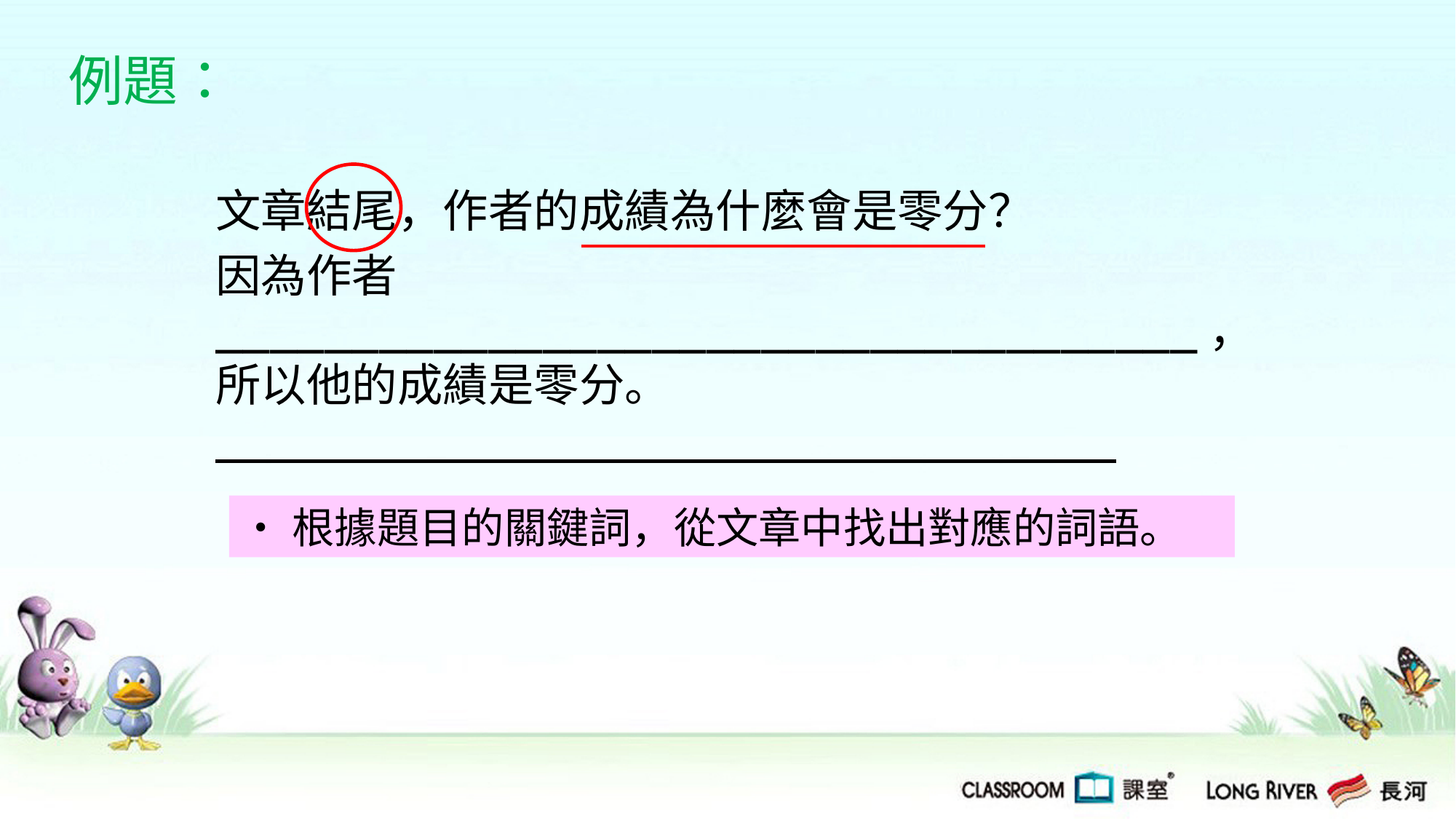

例題：

文章結尾，作者的成績為什麼會是零分？
因為作者____________________________________，所以他的成績是零分。

‧根據題目的關鍵詞，從文章中找出對應的詞語。